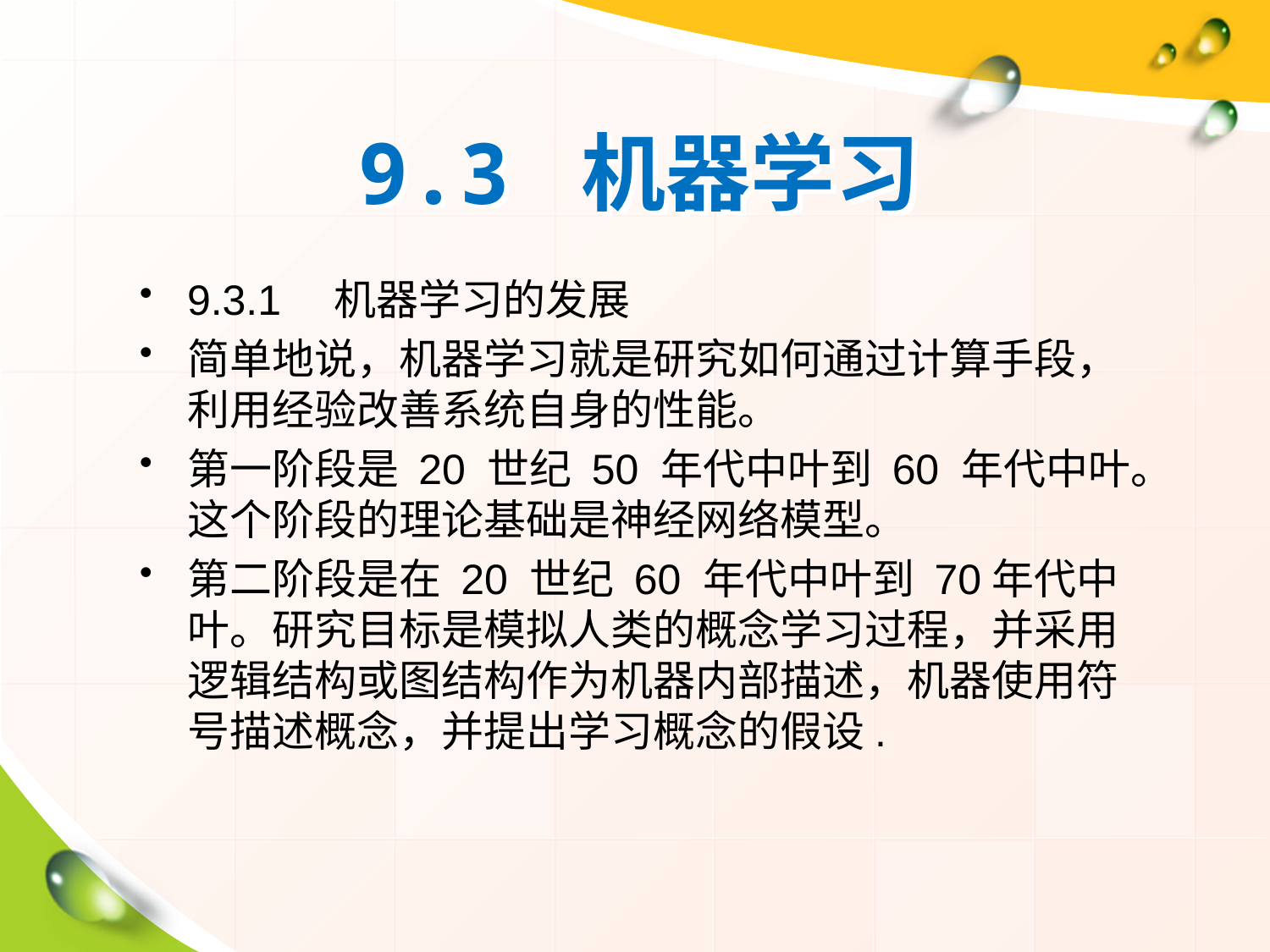

# 9.3 机器学习
9.3.1 机器学习的发展
简单地说，机器学习就是研究如何通过计算手段，利用经验改善系统自身的性能。
第一阶段是 20 世纪 50 年代中叶到 60 年代中叶。这个阶段的理论基础是神经网络模型。
第二阶段是在 20 世纪 60 年代中叶到 70年代中叶。研究目标是模拟人类的概念学习过程，并采用逻辑结构或图结构作为机器内部描述，机器使用符号描述概念，并提出学习概念的假设.